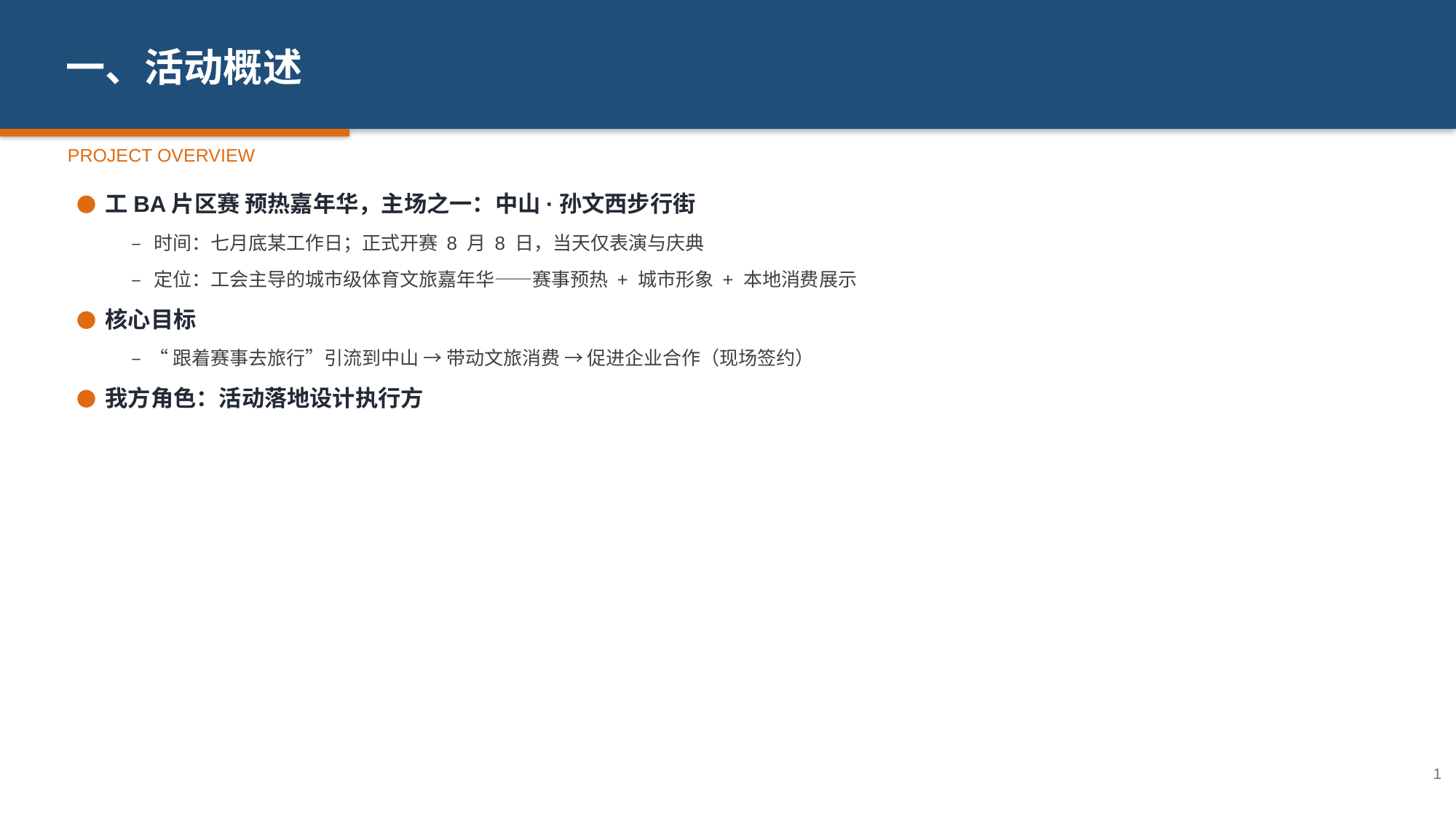

一、活动概述

PROJECT OVERVIEW
● 工BA片区赛 预热嘉年华，主场之一：中山·孙文西步行街
–  时间：七月底某工作日；正式开赛 8 月 8 日，当天仅表演与庆典
–  定位：工会主导的城市级体育文旅嘉年华——赛事预热 + 城市形象 + 本地消费展示
● 核心目标
–  “跟着赛事去旅行”引流到中山 → 带动文旅消费 → 促进企业合作（现场签约）
● 我方角色：活动落地设计执行方
1